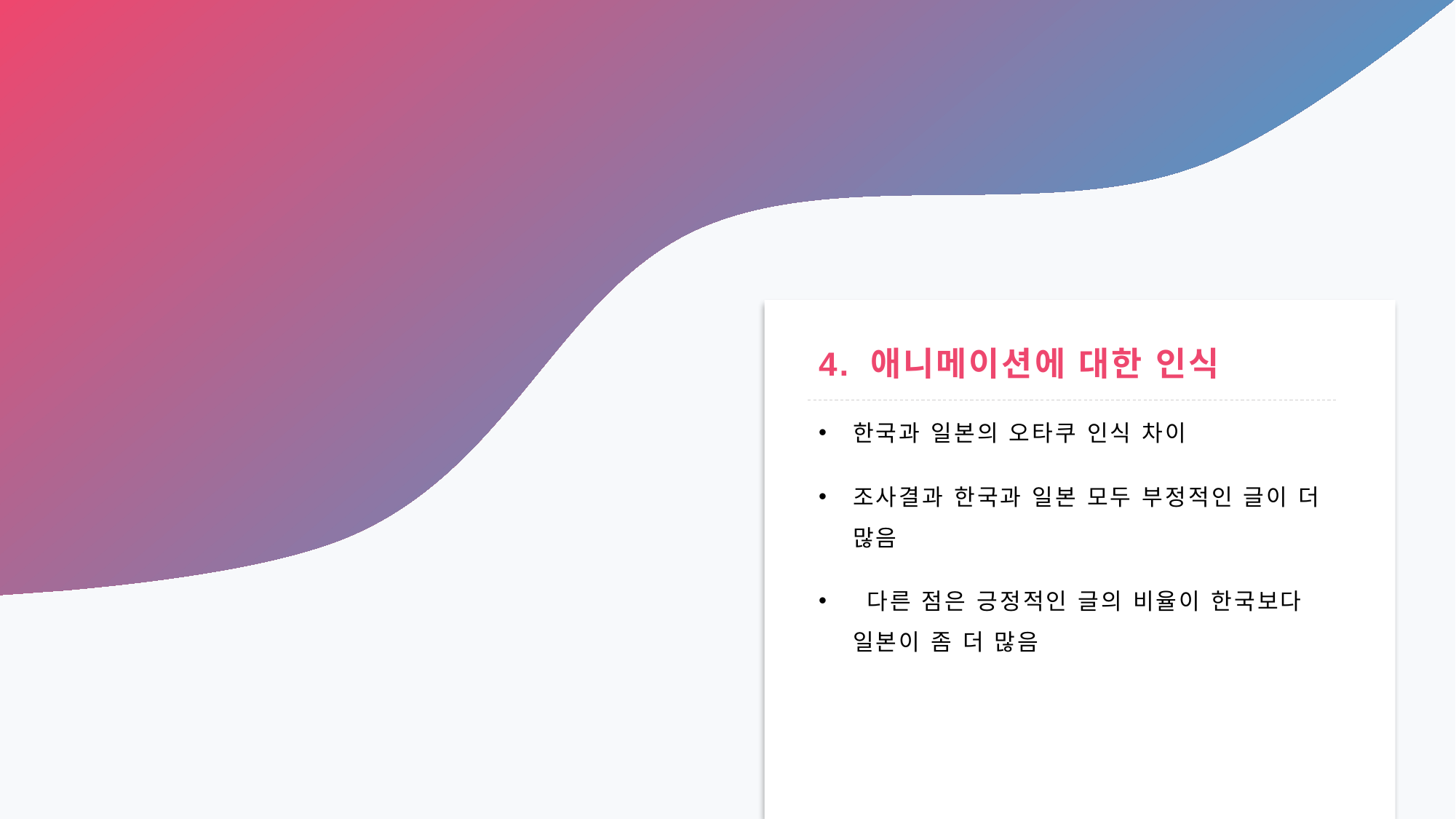

# 4. 애니메이션에 대한 인식
한국과 일본의 오타쿠 인식 차이
조사결과 한국과 일본 모두 부정적인 글이 더 많음
 다른 점은 긍정적인 글의 비율이 한국보다 일본이 좀 더 많음